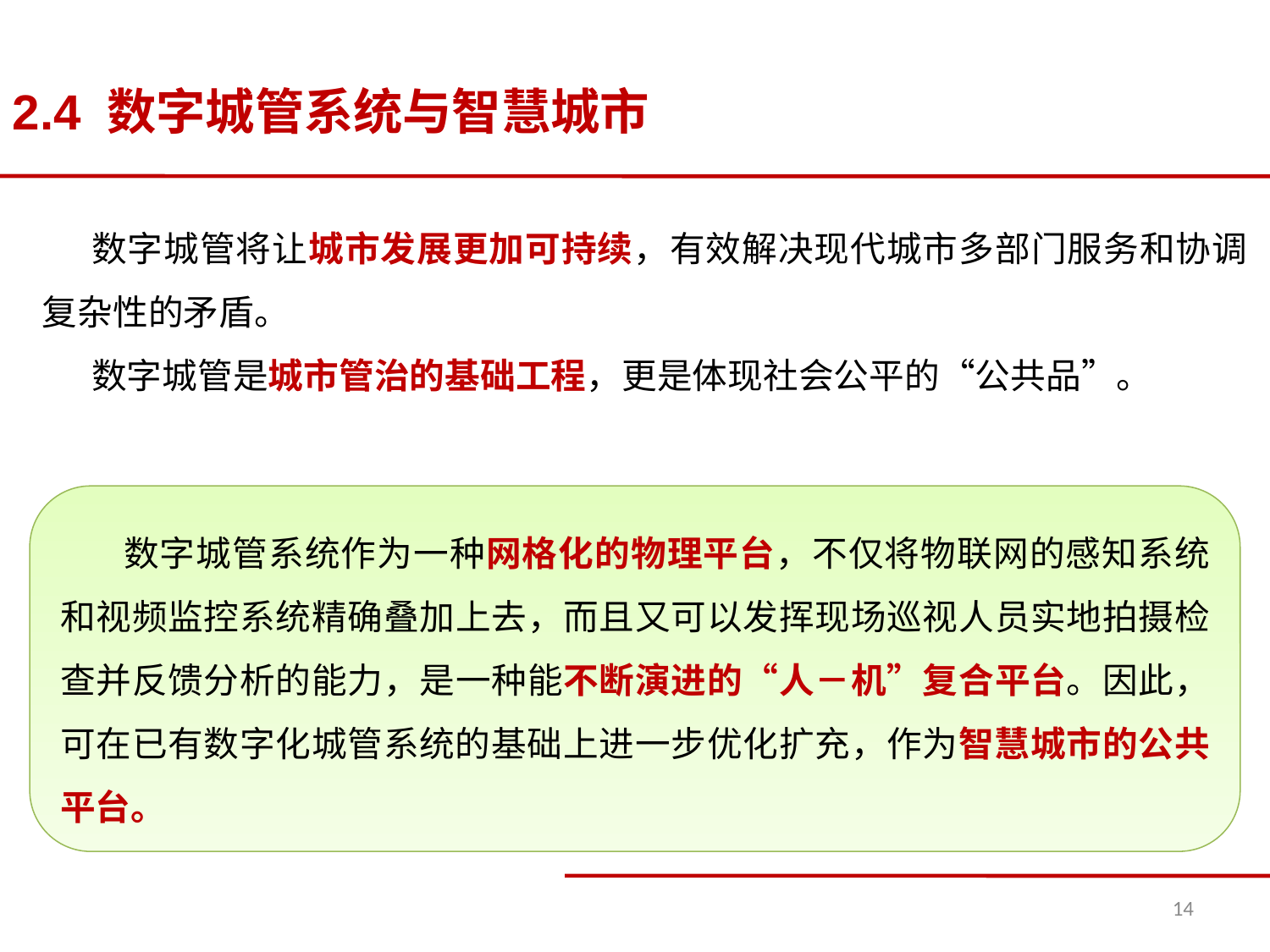

2.4 数字城管系统与智慧城市

数字城管将让城市发展更加可持续，有效解决现代城市多部门服务和协调复杂性的矛盾。
数字城管是城市管治的基础工程，更是体现社会公平的“公共品”。
数字城管系统作为一种网格化的物理平台，不仅将物联网的感知系统和视频监控系统精确叠加上去，而且又可以发挥现场巡视人员实地拍摄检查并反馈分析的能力，是一种能不断演进的“人－机”复合平台。因此，可在已有数字化城管系统的基础上进一步优化扩充，作为智慧城市的公共平台。

14